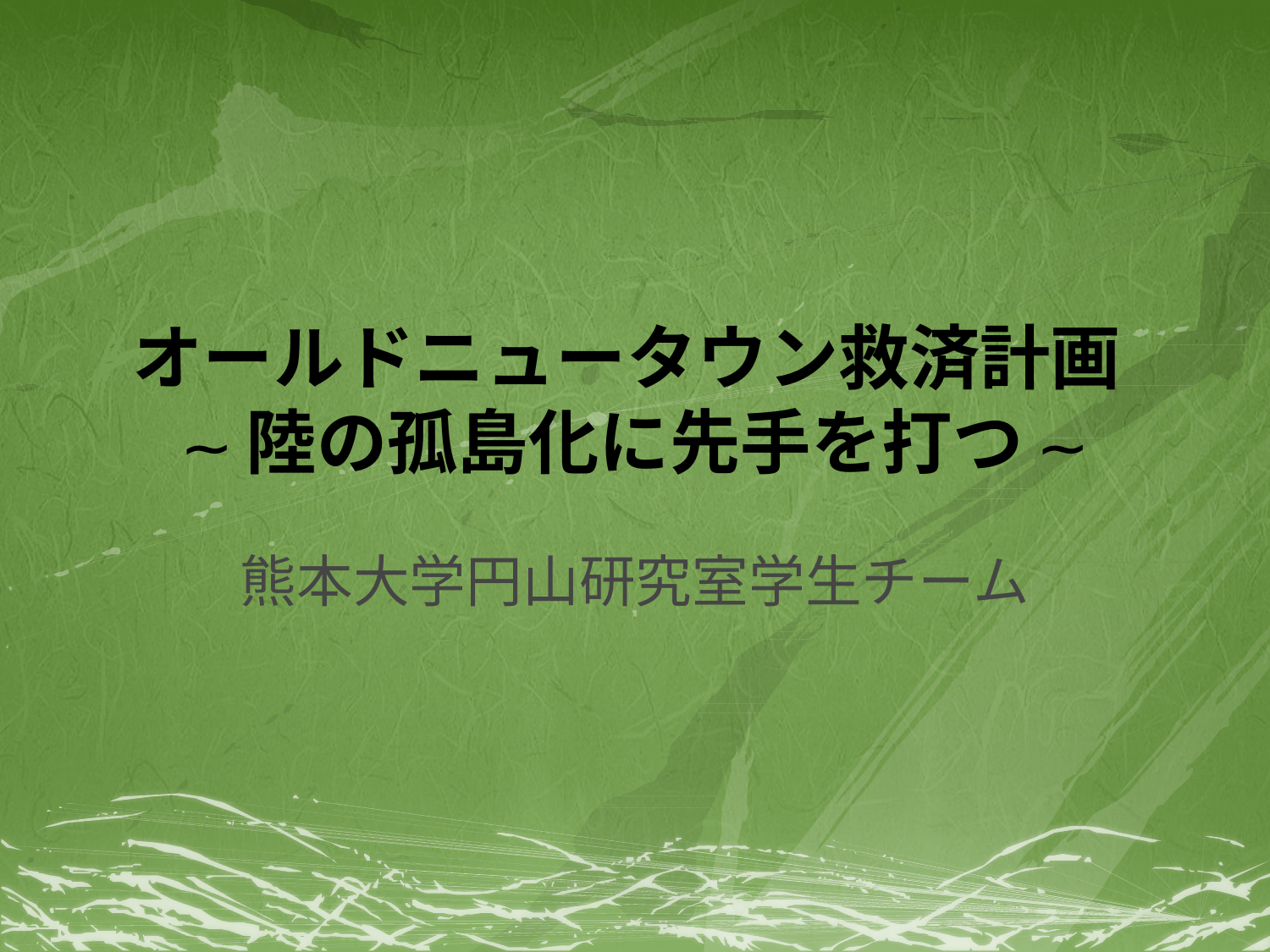

# オールドニュータウン救済計画 ~陸の孤島化に先手を打つ~
熊本大学円山研究室学生チーム